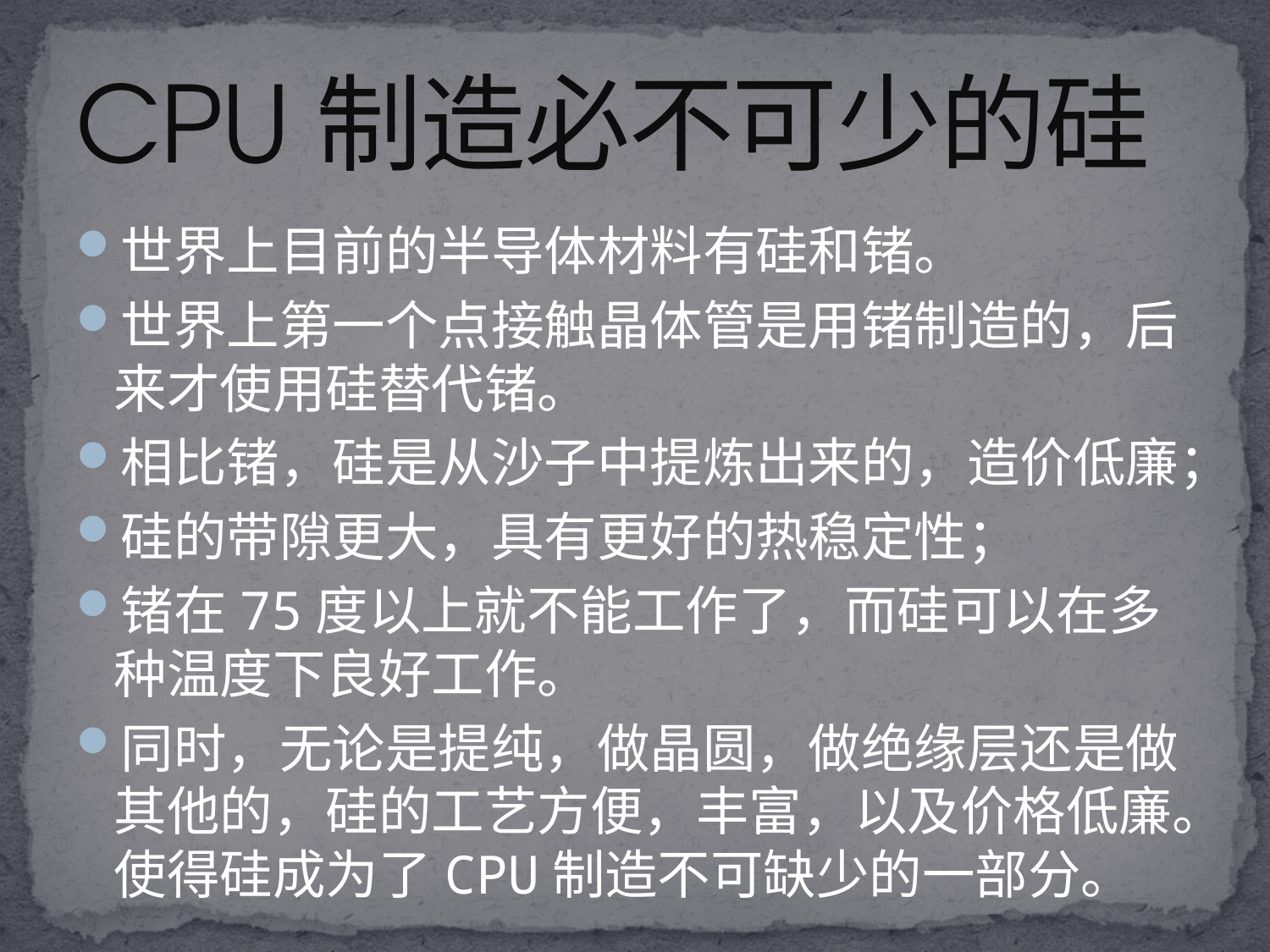

# CPU制造必不可少的硅
世界上目前的半导体材料有硅和锗。
世界上第一个点接触晶体管是用锗制造的，后来才使用硅替代锗。
相比锗，硅是从沙子中提炼出来的，造价低廉；
硅的带隙更大，具有更好的热稳定性；
锗在75度以上就不能工作了，而硅可以在多种温度下良好工作。
同时，无论是提纯，做晶圆，做绝缘层还是做其他的，硅的工艺方便，丰富，以及价格低廉。使得硅成为了CPU制造不可缺少的一部分。